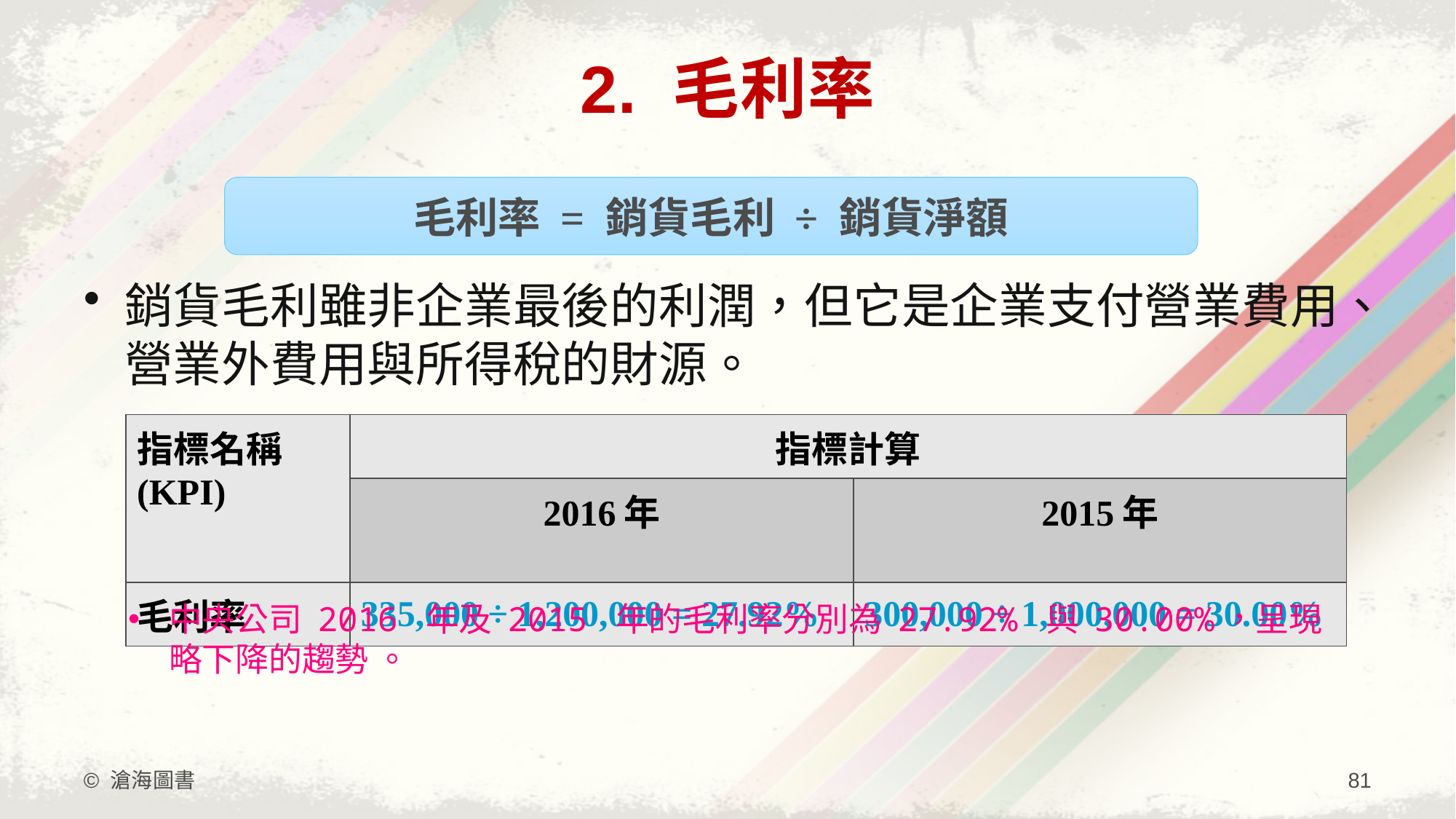

# 2. 毛利率
毛利率 = 銷貨毛利 ÷ 銷貨淨額
銷貨毛利雖非企業最後的利潤，但它是企業支付營業費用、營業外費用與所得稅的財源。

| 指標名稱 (KPI) | 指標計算 |  |
| --- | --- | --- |
|  | 2016年 | 2015年 |
| 毛利率 | 335,000 ÷ 1,200,000 = 27.92% | 300,000 ÷ 1,000,000 = 30.00% |
中央公司 2016 年及 2015 年的毛利率分別為 27.92% 與 30.00%，呈現略下降的趨勢 。
© 滄海圖書
81